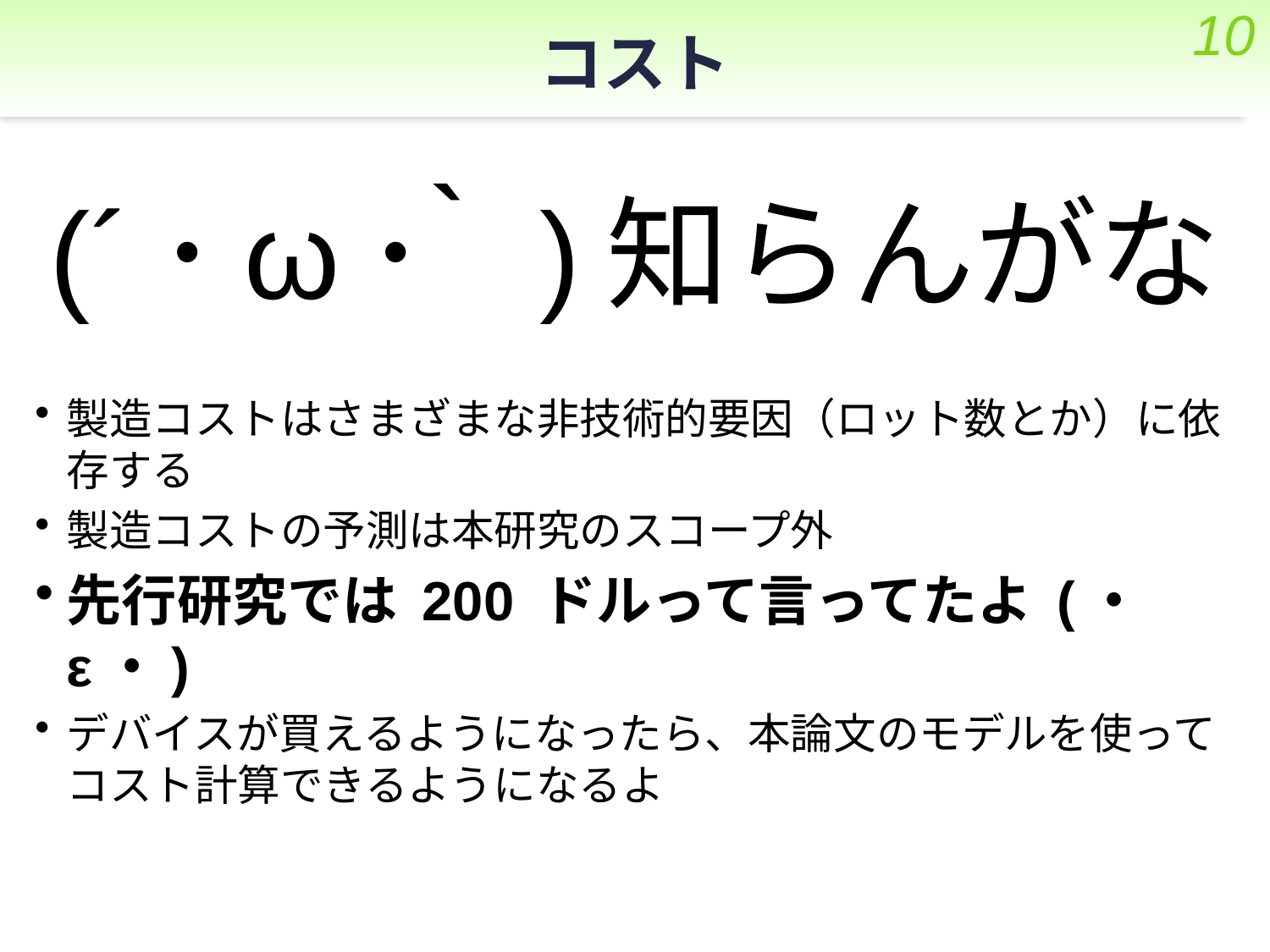

# コスト
10
(´･ω･｀)知らんがな

製造コストはさまざまな非技術的要因（ロット数とか）に依存する
製造コストの予測は本研究のスコープ外
先行研究では 200 ドルって言ってたよ (・ε・)
デバイスが買えるようになったら、本論文のモデルを使ってコスト計算できるようになるよ